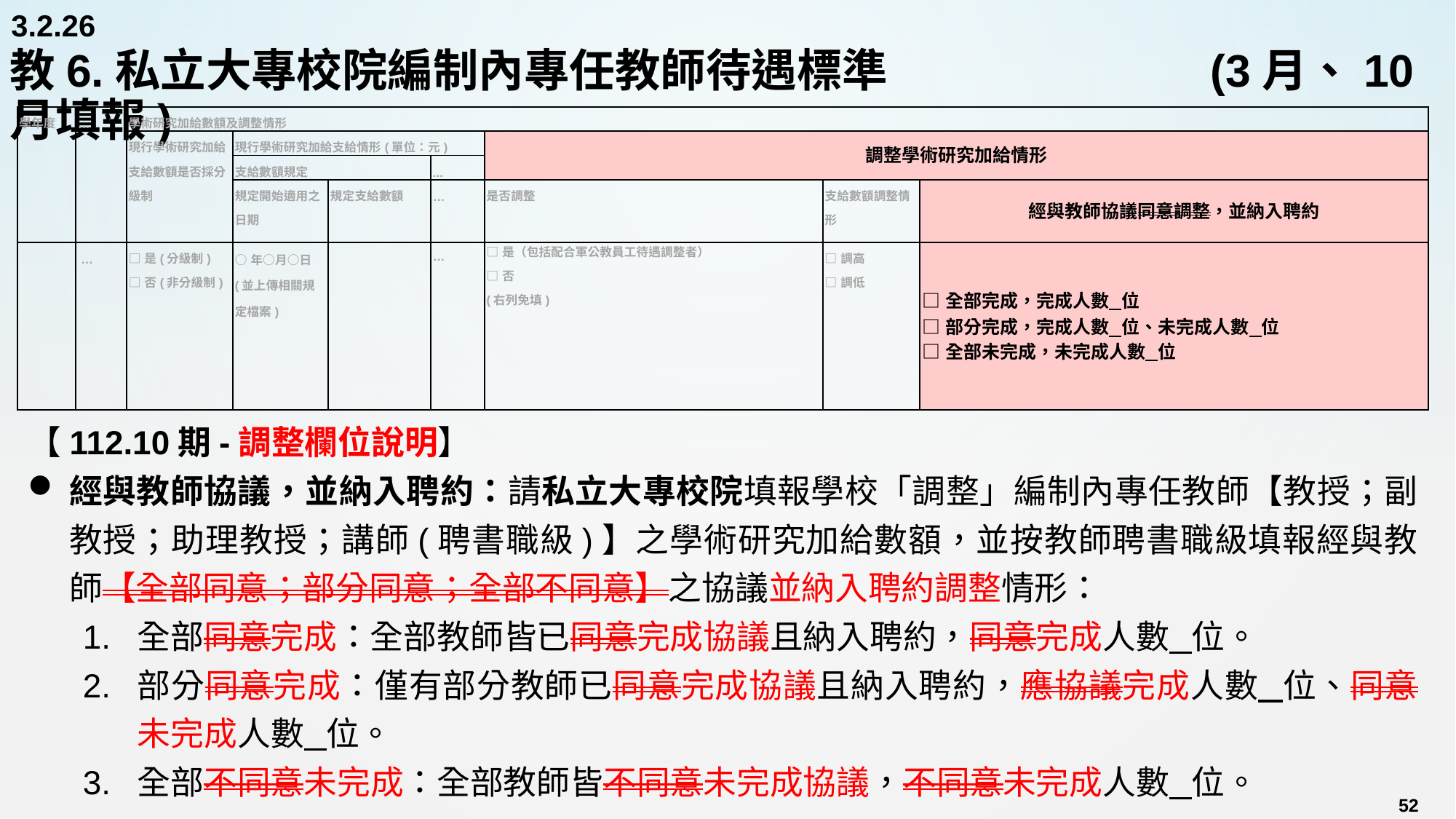

3.2.26
# 教6.私立大專校院編制內專任教師待遇標準 			(3月、10月填報)
| 學年度 | … | 學術研究加給數額及調整情形 |  |  |  |  |  |  |
| --- | --- | --- | --- | --- | --- | --- | --- | --- |
|  |  | 現行學術研究加給支給數額是否採分級制 | 現行學術研究加給支給情形(單位：元) |  |  | 調整學術研究加給情形 |  |  |
|  |  |  | 支給數額規定 |  | ... |  |  |  |
|  |  |  | 規定開始適用之日期 | 規定支給數額 | … | 是否調整 | 支給數額調整情 形 | 經與教師協議同意調整，並納入聘約 |
|  | … | □是(分級制) □否(非分級制) | ○年○月○日(並上傳相關規定檔案) |  | … | □是（包括配合軍公教員工待遇調整者） □否 (右列免填) | □調高 □調低 | □全部完成，完成人數 位 □部分完成，完成人數 位、未完成人數 位 □全部未完成，未完成人數 位 |
【112.10期-調整欄位說明】
經與教師協議，並納入聘約：請私立大專校院填報學校「調整」編制內專任教師【教授；副教授；助理教授；講師(聘書職級)】之學術研究加給數額，並按教師聘書職級填報經與教師【全部同意；部分同意；全部不同意】之協議並納入聘約調整情形：
全部同意完成：全部教師皆已同意完成協議且納入聘約，同意完成人數   位。
部分同意完成：僅有部分教師已同意完成協議且納入聘約，應協議完成人數   位、同意未完成人數   位。
全部不同意未完成：全部教師皆不同意未完成協議，不同意未完成人數   位。